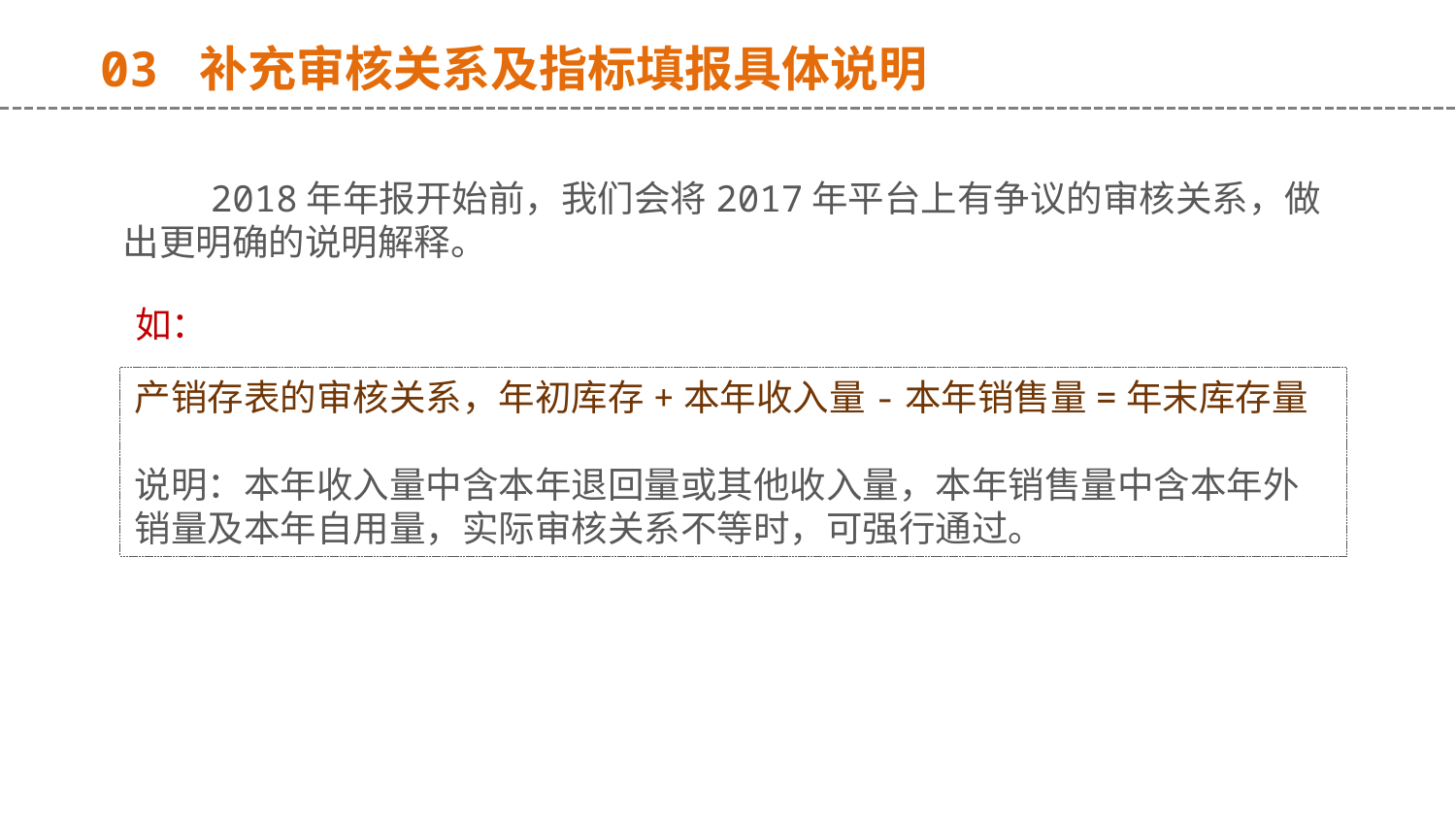

03 补充审核关系及指标填报具体说明

    2018年年报开始前，我们会将2017年平台上有争议的审核关系，做出更明确的说明解释。
如：
产销存表的审核关系，年初库存+本年收入量-本年销售量=年末库存量

说明：本年收入量中含本年退回量或其他收入量，本年销售量中含本年外销量及本年自用量，实际审核关系不等时，可强行通过。
20